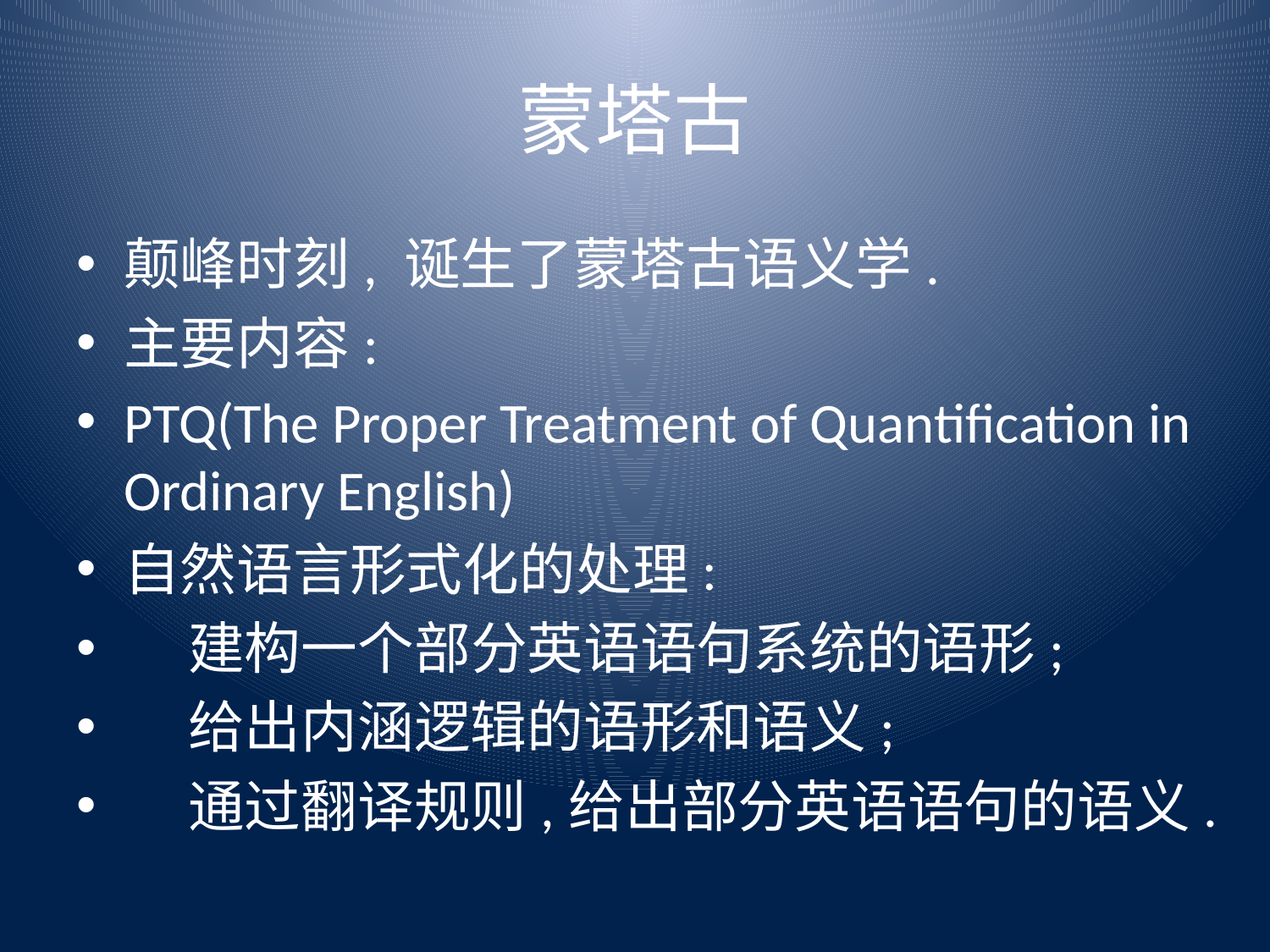

# 蒙塔古
颠峰时刻, 诞生了蒙塔古语义学.
主要内容:
PTQ(The Proper Treatment of Quantification in Ordinary English)
自然语言形式化的处理:
    建构一个部分英语语句系统的语形;
    给出内涵逻辑的语形和语义;
    通过翻译规则,给出部分英语语句的语义.